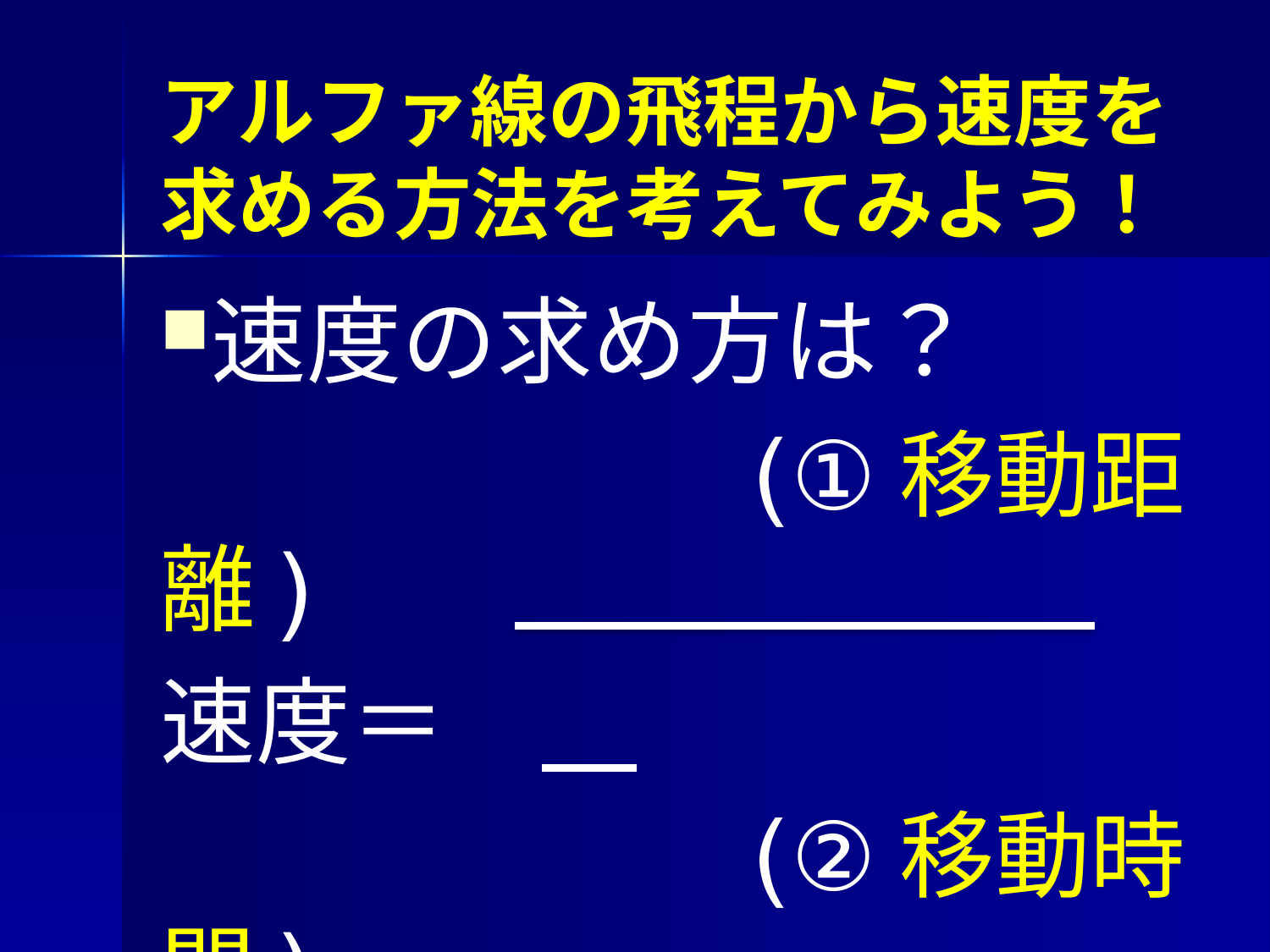

# アルファ線の飛程から速度を求める方法を考えてみよう！
速度の求め方は？
　　　　　　(①移動距離)
速度＝
　　　　　　(②移動時間)